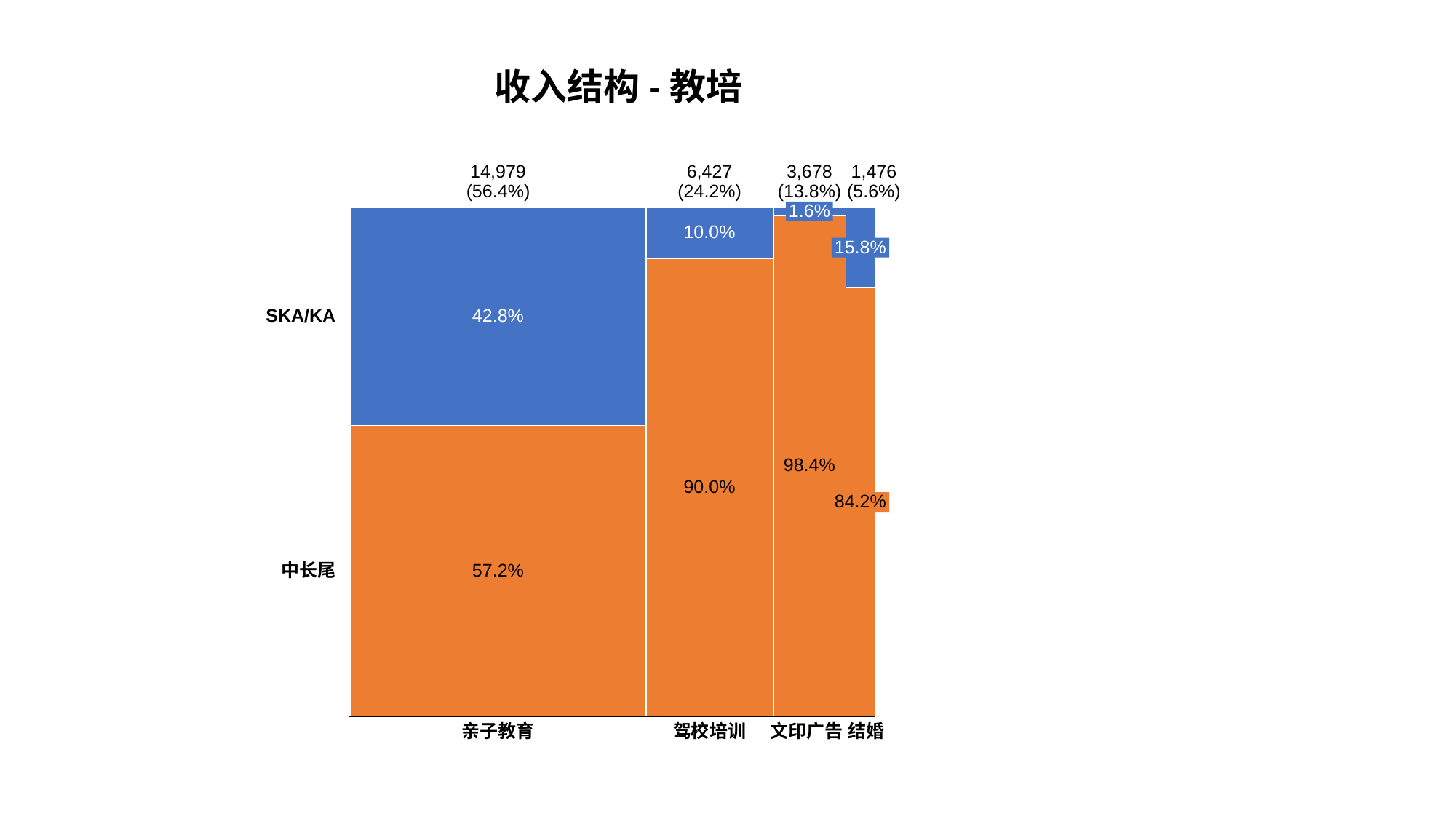

收入结构-教培

6,427
(24.2%)
14,979
(56.4%)
3,678
(13.8%)
1,476
(5.6%)
1.6%

10.0%
15.8%

SKA/KA
42.8%

98.4%
90.0%
84.2%
中长尾
57.2%
亲子教育
驾校培训
文印广告
结婚